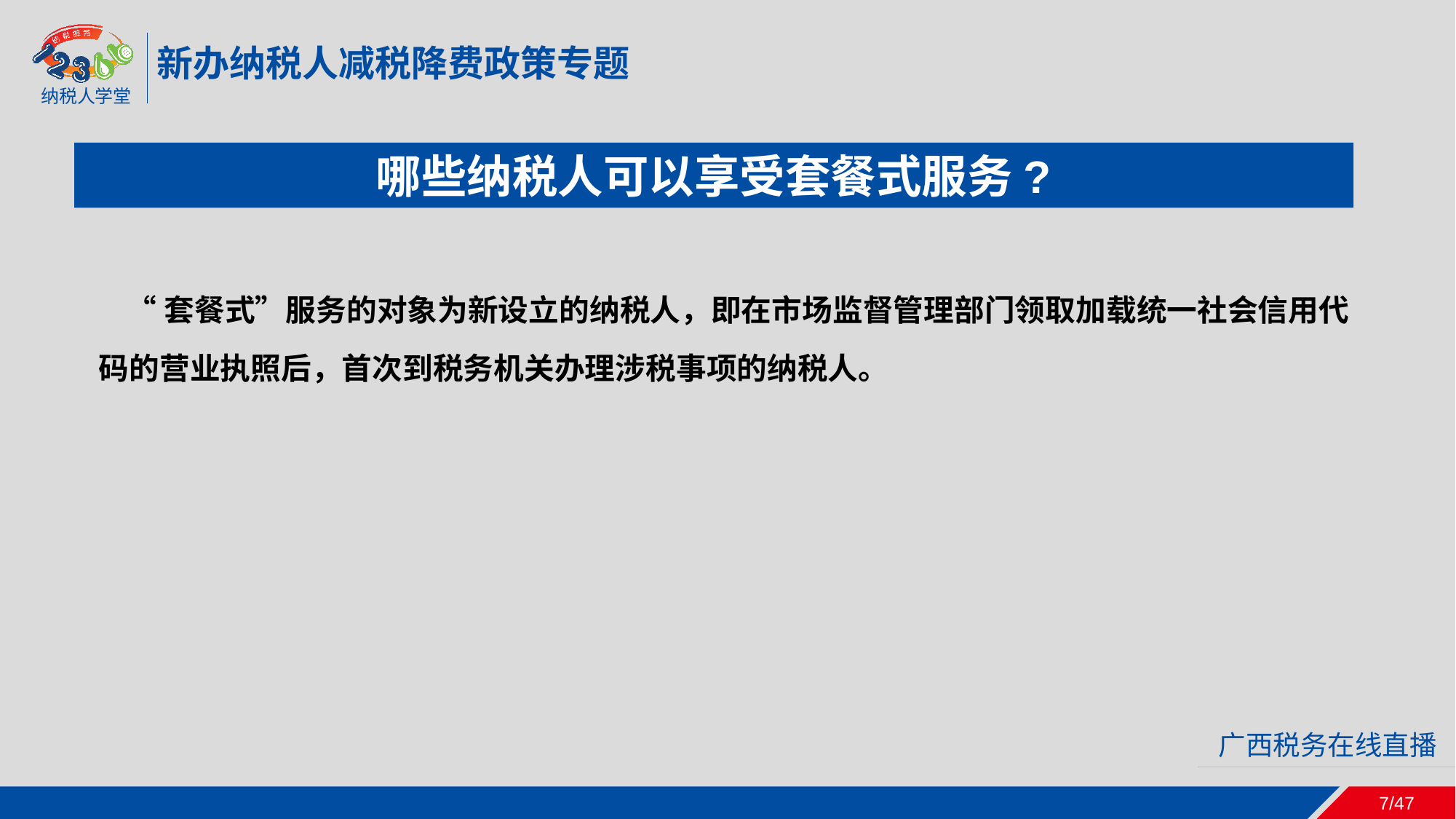

新办纳税人减税降费政策专题
哪些纳税人可以享受套餐式服务?
    “套餐式”服务的对象为新设立的纳税人，即在市场监督管理部门领取加载统一社会信用代码的营业执照后，首次到税务机关办理涉税事项的纳税人。